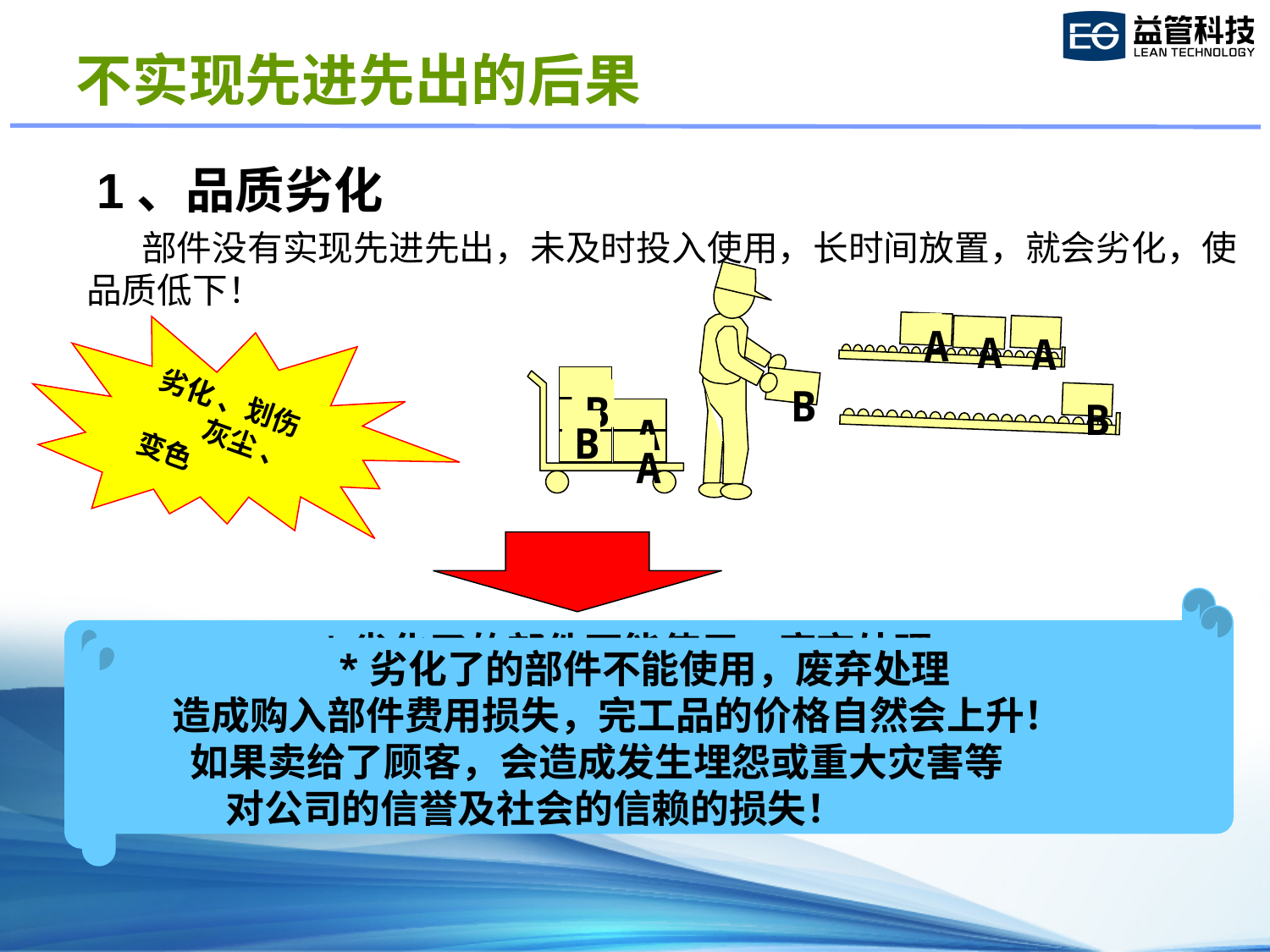

不实现先进先出的后果

      1、品质劣化
            部件没有实现先进先出，未及时投入使用，长时间放置，就会劣化，使品质低下！

A

A
A

B

B

A
B

A

B

B

劣化 、划伤           灰尘 、变色

         *劣化了的部件不能使用，废弃处理
    造成购入部件费用损失，完工品的价格自然会上升！
      如果卖给了顾客，会造成发生埋怨或重大灾害等
          对公司的信誉及社会的信赖的损失！

         *劣化了的部件不能使用，废弃处理
    造成购入部件费用损失，完工品的价格自然会上升！
      如果卖给了顾客，会造成发生埋怨或重大灾害等
          对公司的信誉及社会的信赖的损失！